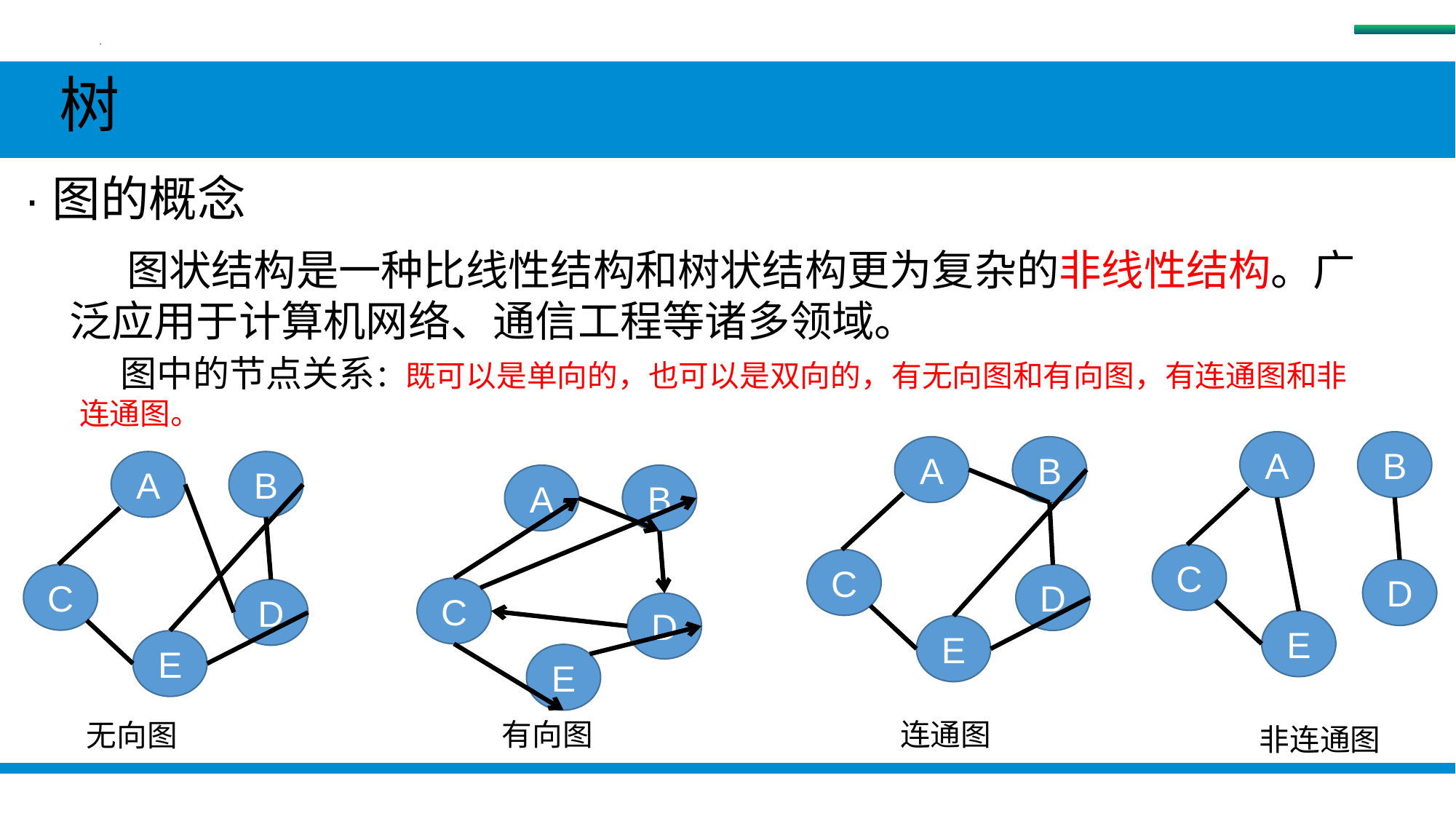

树

  树
 ·图的概念
    图状结构是一种比线性结构和树状结构更为复杂的非线性结构。广泛应用于计算机网络、通信工程等诸多领域。
    图中的节点关系：既可以是单向的，也可以是双向的，有无向图和有向图，有连通图和非连通图。
A
B
C
D
E
A
B
C
D
E
A
B
C
D
E
A
B
C
D
E
有向图
连通图
无向图
非连通图
#